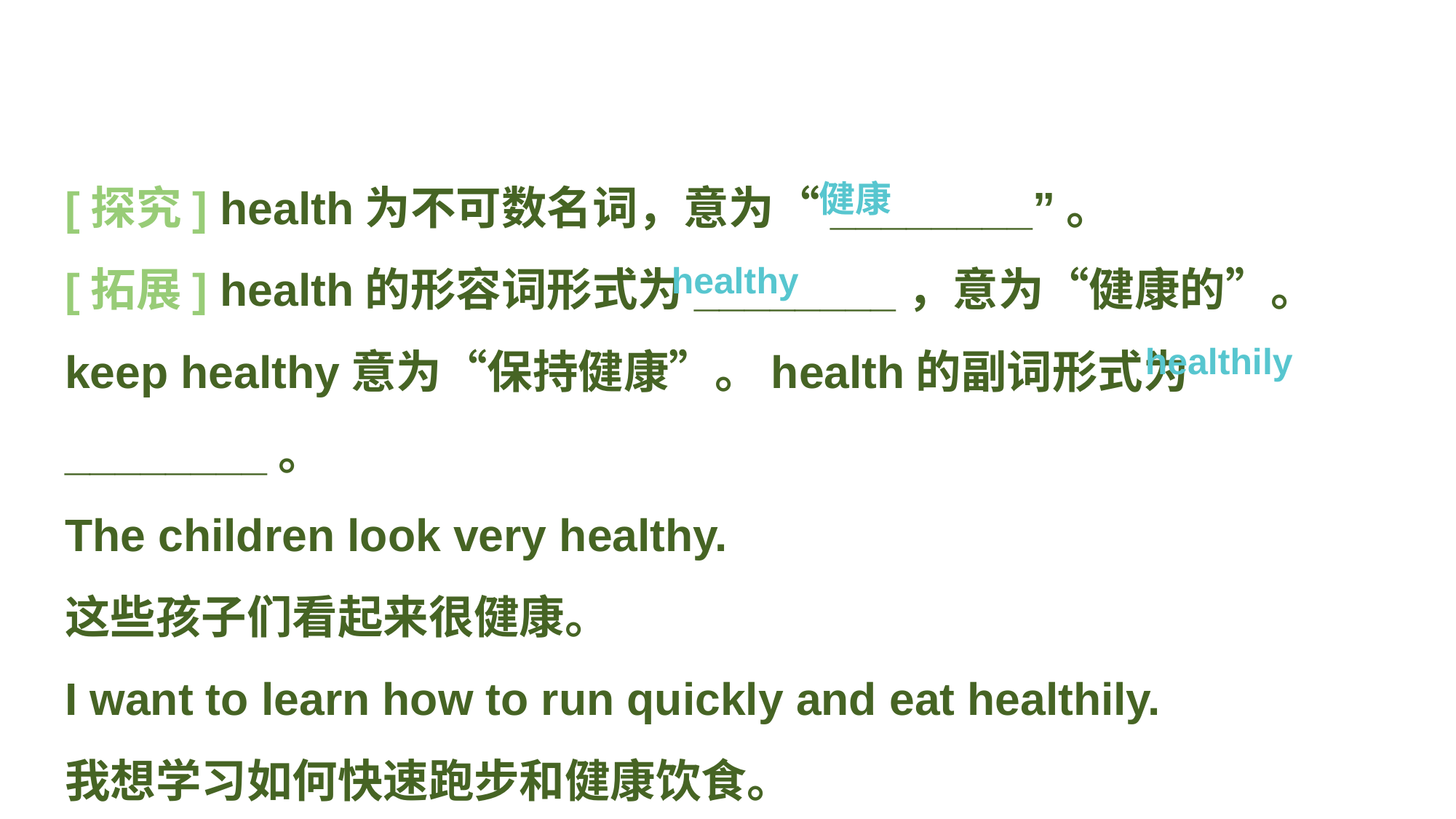

[探究] health为不可数名词，意为“________”。
[拓展] health的形容词形式为________，意为“健康的”。
keep healthy意为“保持健康”。health的副词形式为________。
The children look very healthy.
这些孩子们看起来很健康。
I want to learn how to run quickly and eat healthily.
我想学习如何快速跑步和健康饮食。

健康
healthy
healthily